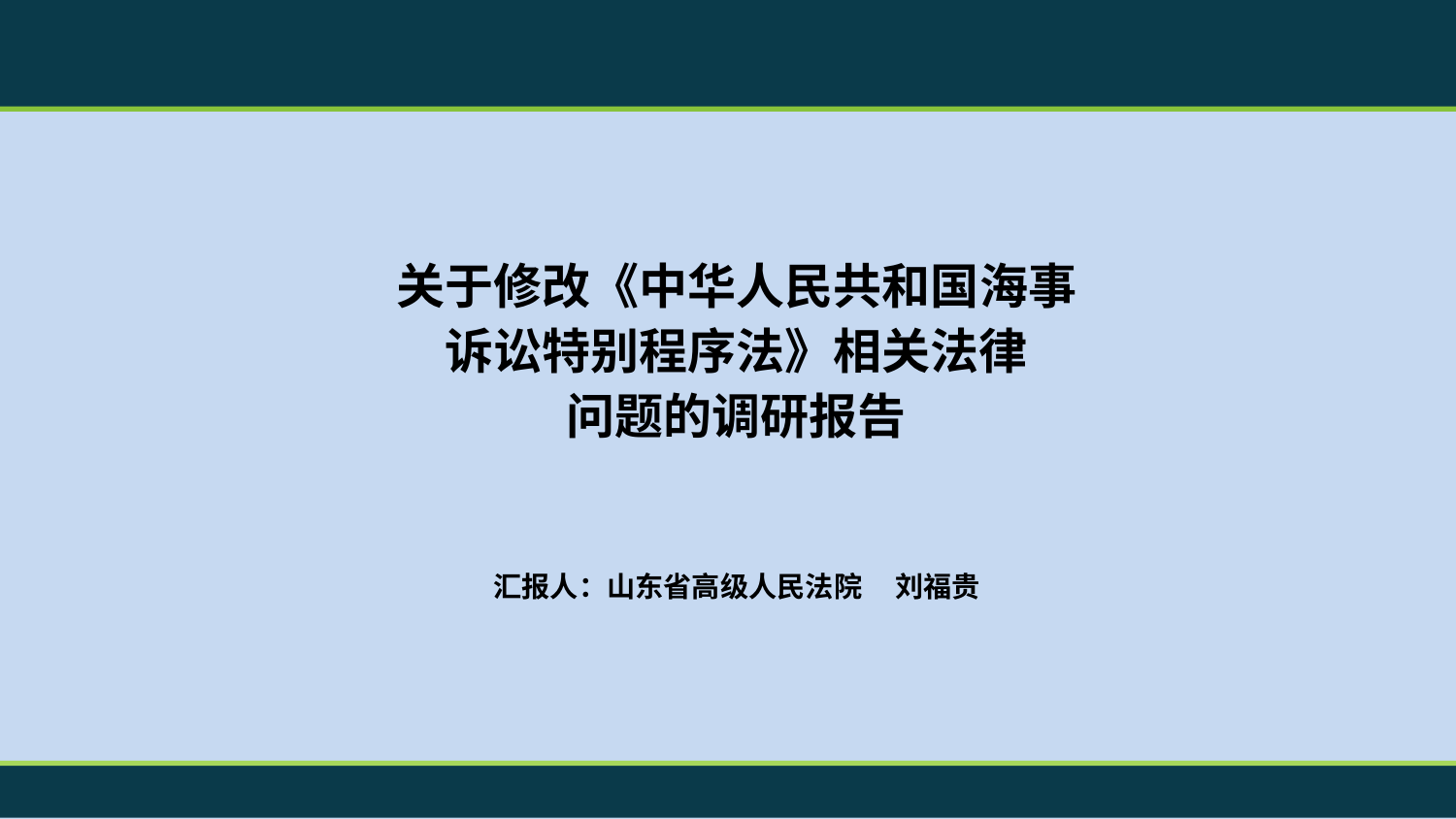

关于修改《中华人民共和国海事
诉讼特别程序法》相关法律
问题的调研报告
汇报人：山东省高级人民法院     刘福贵